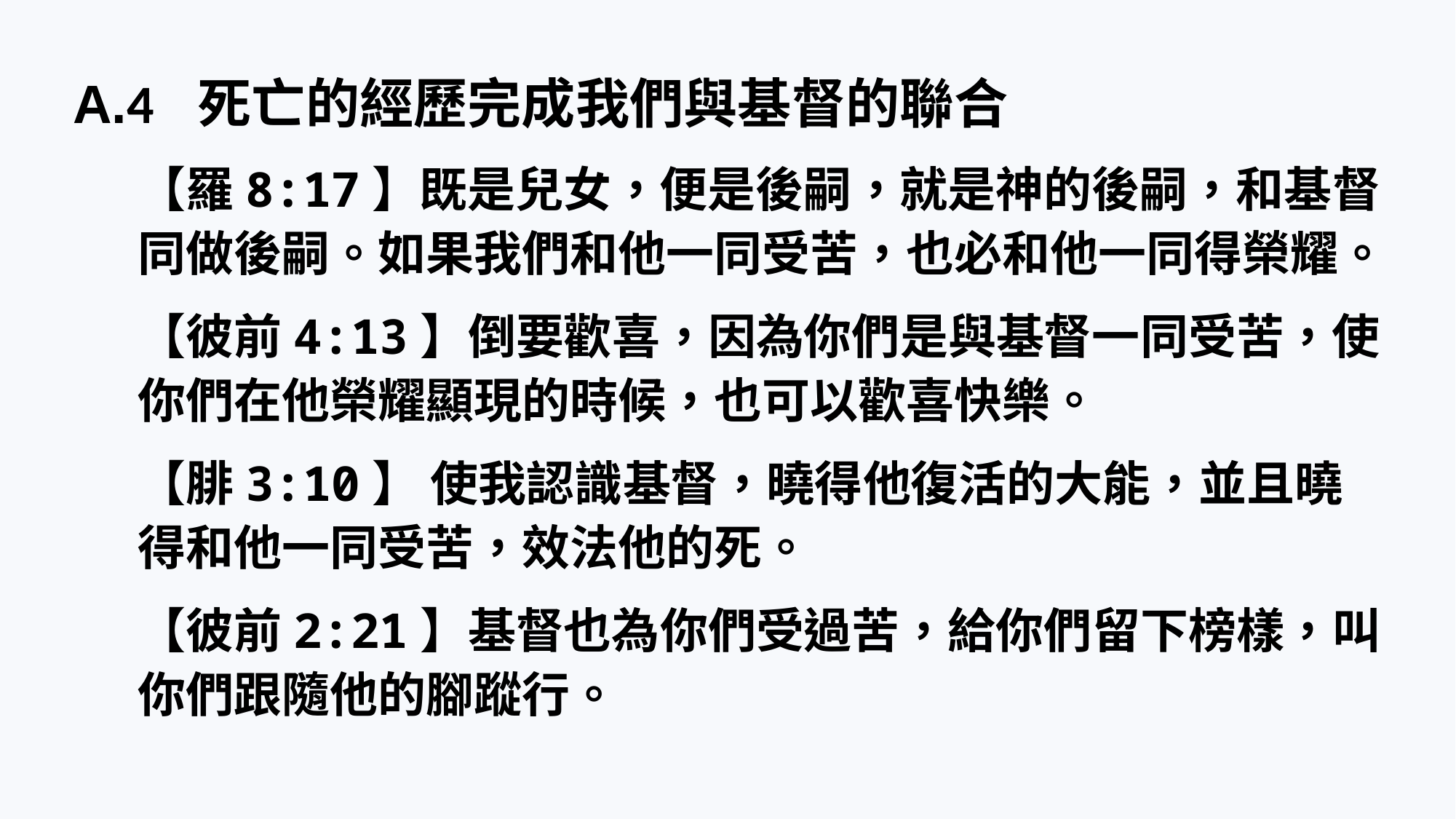

A.4  死亡的經歷完成我們與基督的聯合
【羅8:17】既是兒女，便是後嗣，就是神的後嗣，和基督同做後嗣。如果我們和他一同受苦，也必和他一同得榮耀。
【彼前4:13】倒要歡喜，因為你們是與基督一同受苦，使你們在他榮耀顯現的時候，也可以歡喜快樂。
【腓3:10】 使我認識基督，曉得他復活的大能，並且曉得和他一同受苦，效法他的死。
【彼前2:21】基督也為你們受過苦，給你們留下榜樣，叫你們跟隨他的腳蹤行。